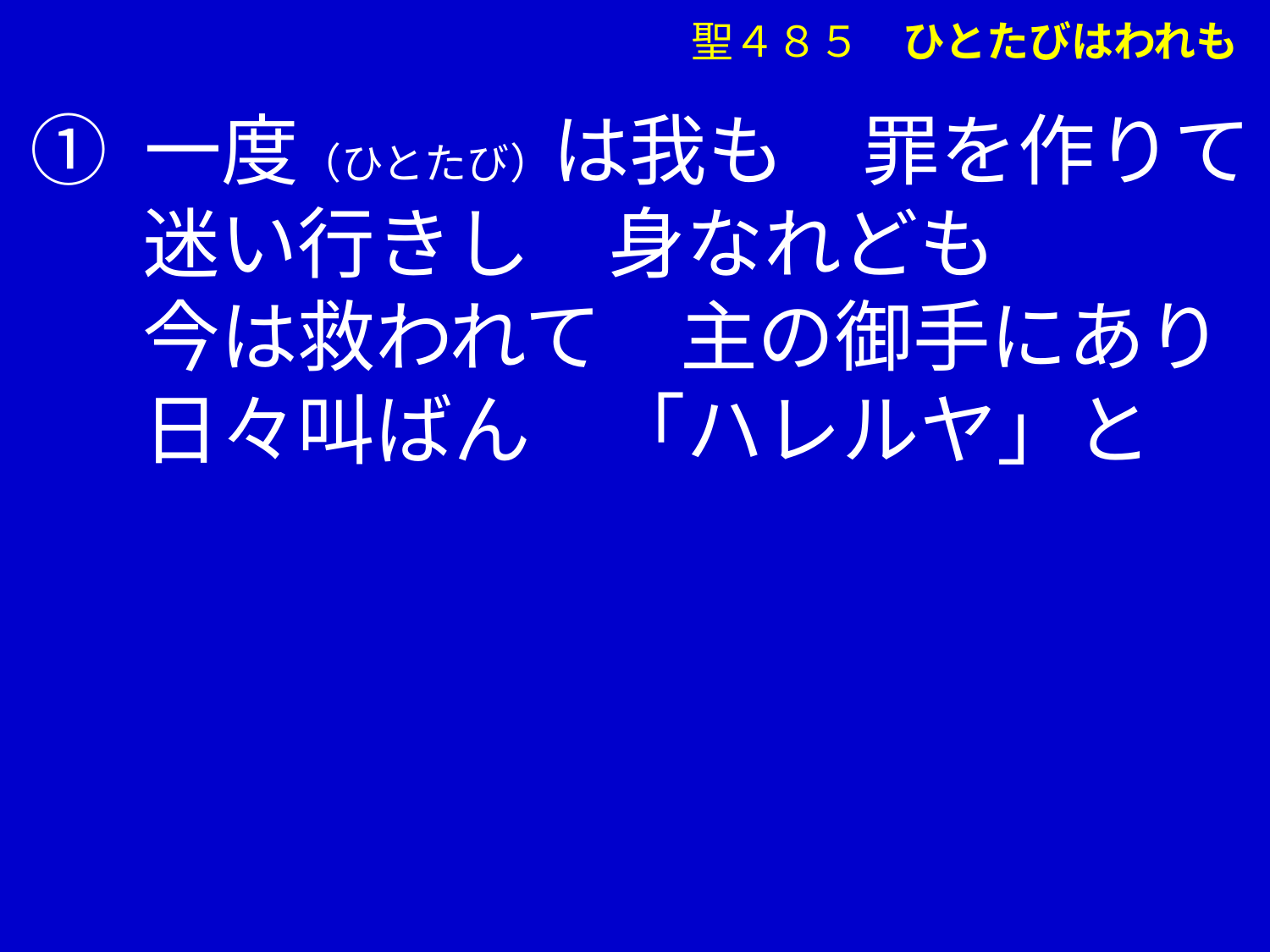

① 一度（ひとたび）は我も　罪を作りて
　  迷い行きし　身なれども
　  今は救われて　主の御手にあり
　  日々叫ばん　「ハレルヤ」と
聖４８５　ひとたびはわれも